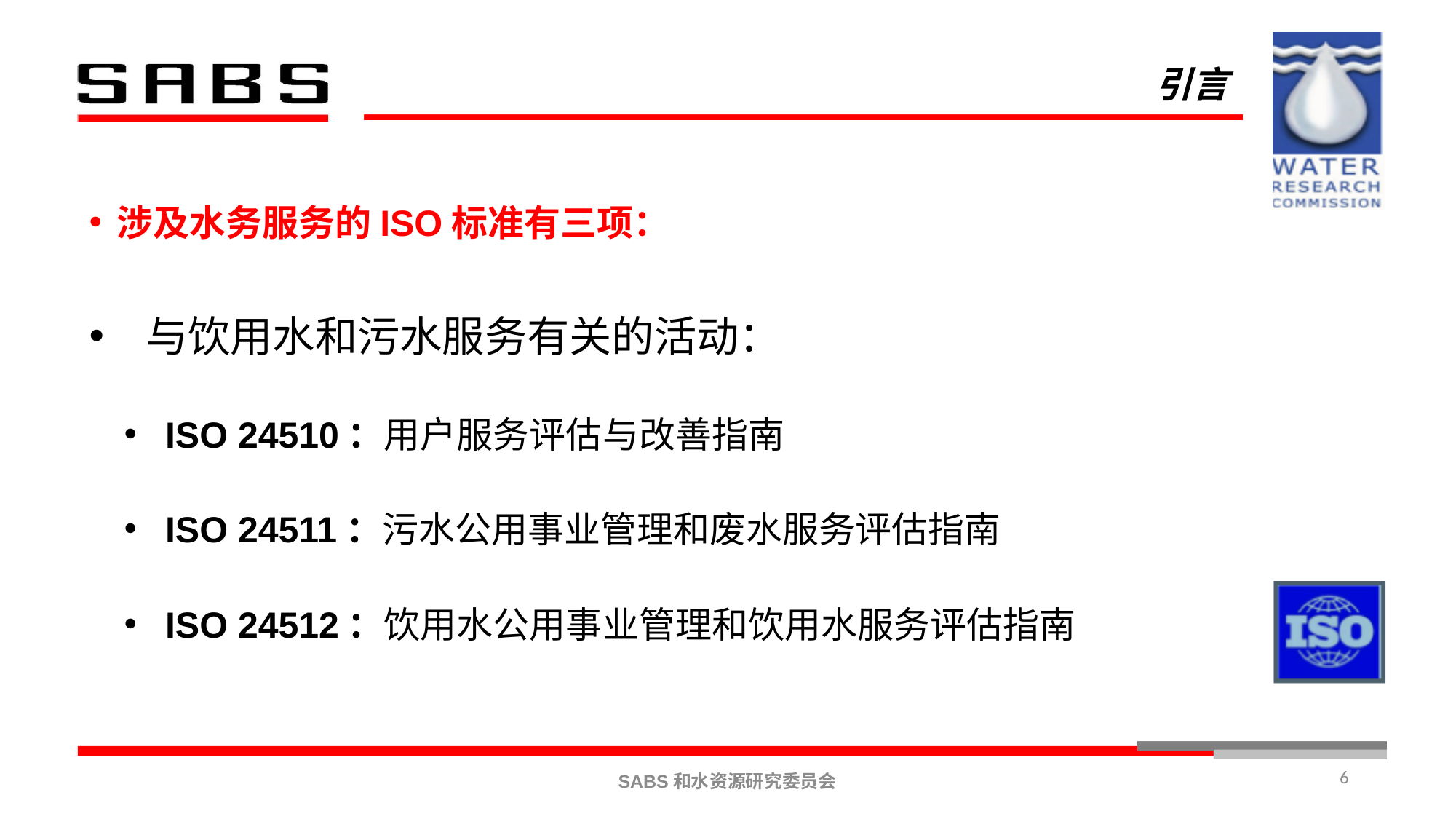

# 引言

涉及水务服务的ISO标准有三项：
  与饮用水和污水服务有关的活动：
ISO 24510：用户服务评估与改善指南
ISO 24511：污水公用事业管理和废水服务评估指南
ISO 24512：饮用水公用事业管理和饮用水服务评估指南

6